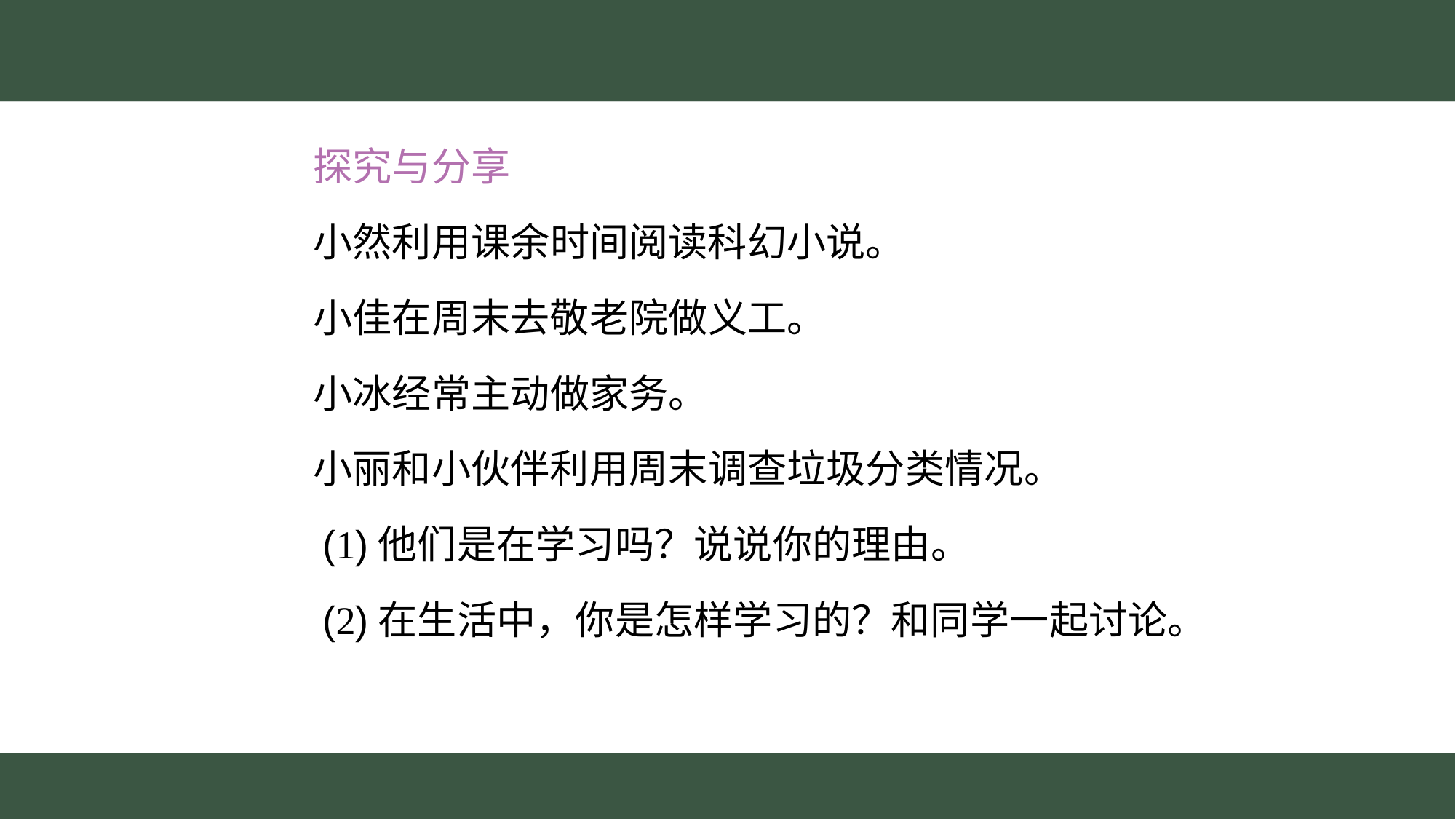

探究与分享
　　小然利用课余时间阅读科幻小说。
　　小佳在周末去敬老院做义工。
　　小冰经常主动做家务。
　　小丽和小伙伴利用周末调查垃圾分类情况。
　　(1)他们是在学习吗？说说你的理由。
　　(2)在生活中，你是怎样学习的？和同学一起讨论。